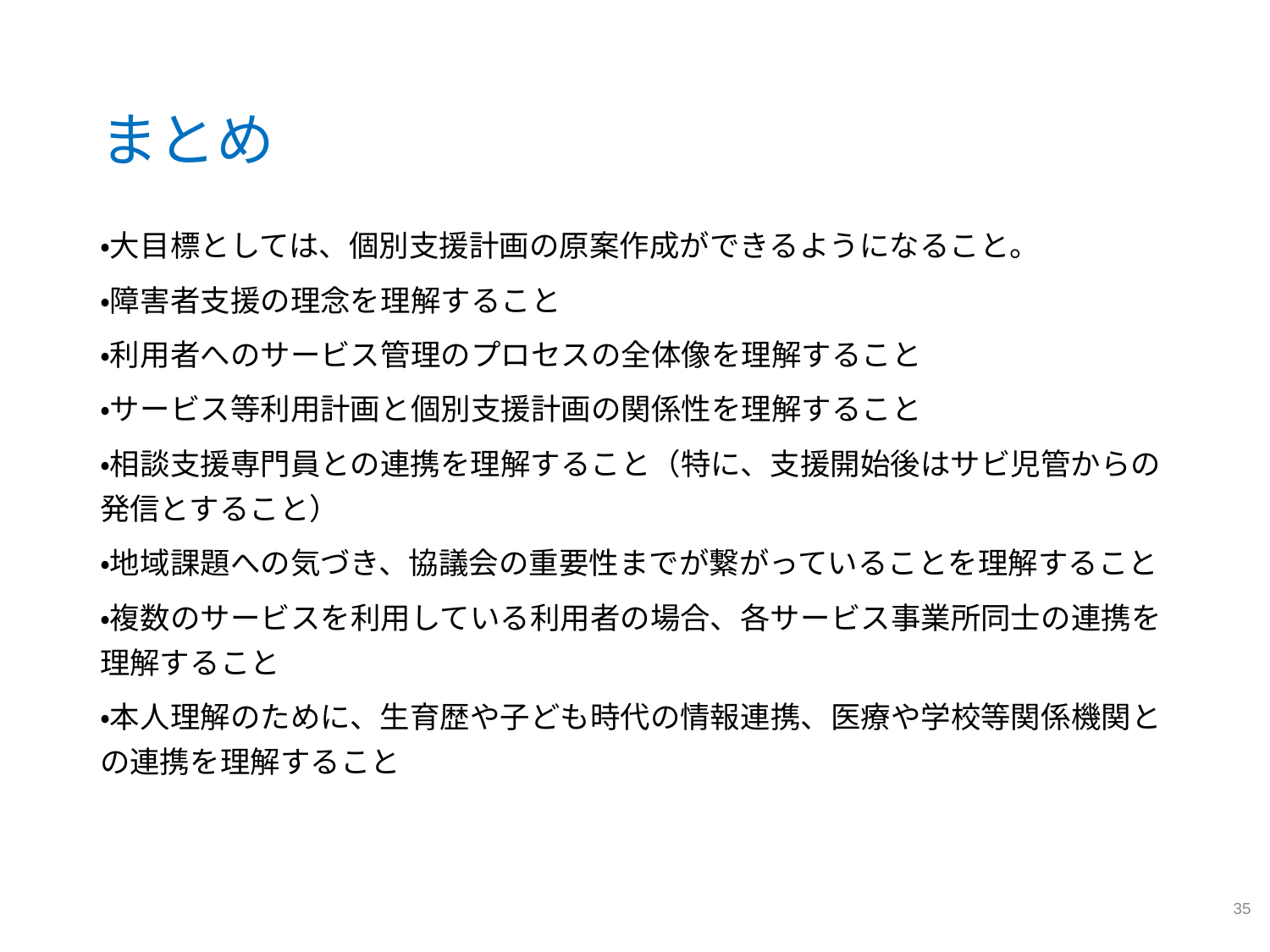

# まとめ
・大目標としては、個別支援計画の原案作成ができるようになること。
・障害者支援の理念を理解すること
・利用者へのサービス管理のプロセスの全体像を理解すること
・サービス等利用計画と個別支援計画の関係性を理解すること
・相談支援専門員との連携を理解すること（特に、支援開始後はサビ児管からの発信とすること）
・地域課題への気づき、協議会の重要性までが繋がっていることを理解すること
・複数のサービスを利用している利用者の場合、各サービス事業所同士の連携を理解すること
・本人理解のために、生育歴や子ども時代の情報連携、医療や学校等関係機関との連携を理解すること
35